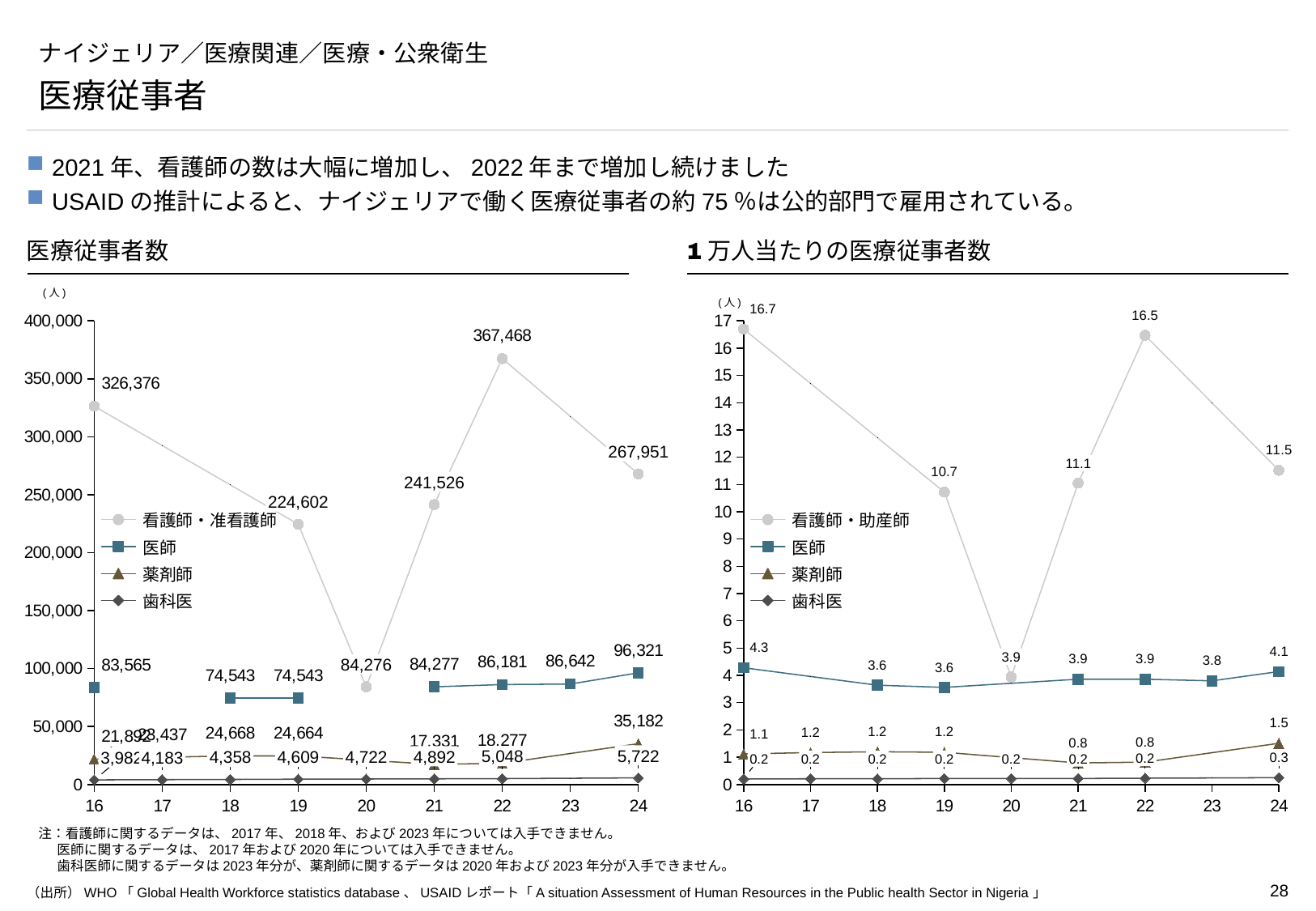

# ナイジェリア／医療関連／医療・公衆衛生
医療従事者
2021年、看護師の数は大幅に増加し、2022年まで増加し続けました
USAIDの推計によると、ナイジェリアで働く医療従事者の約75％は公的部門で雇用されている。
医療従事者数
1万人当たりの医療従事者数
(人)

### Chart

| Category |  |  |  |  |
|---|---|---|---|---|

### Chart

| Category |  |  |  |  |
|---|---|---|---|---|
(人)
267,951
11.1
241,526
224,602
看護師・准看護師
看護師・助産師

医師
医師

薬剤師
薬剤師

歯科医
歯科医

3.9
84,276
5,722
5,048
4,892
4,722
4,609
4,358
4,183
3,982
0.2
0.2
0.2
0.2
0.2
0.2
0.2
注：看護師に関するデータは、2017年、2018年、および2023年については入手できません。
     医師に関するデータは、2017年および2020年については入手できません。
     歯科医師に関するデータは2023年分が、薬剤師に関するデータは2020年および2023年分が入手できません。
（出所）WHO「Global Health Workforce statistics database、USAIDレポート「A situation Assessment of Human Resources in the Public health Sector in Nigeria」